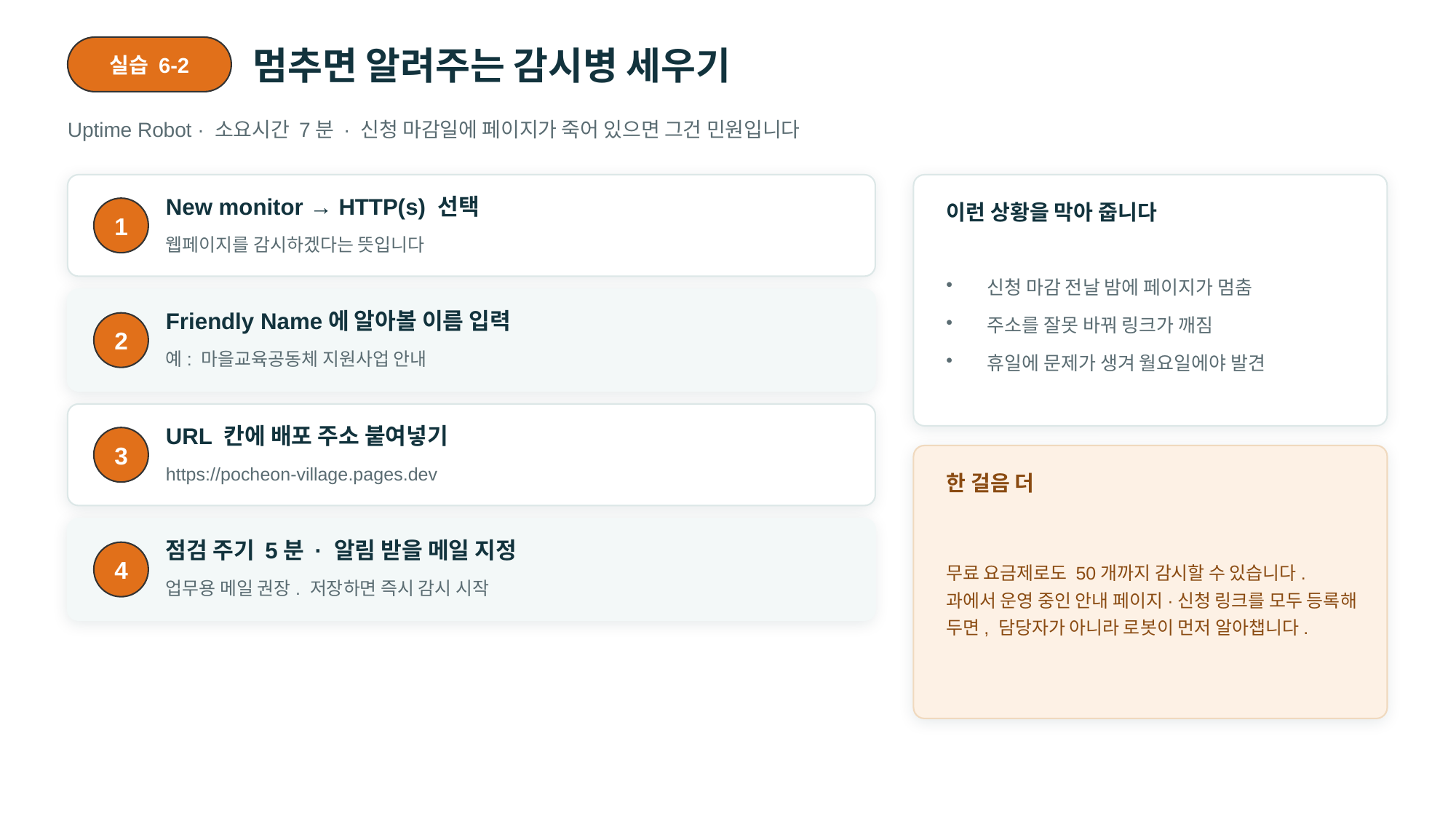

실습 6-2
멈추면 알려주는 감시병 세우기
Uptime Robot · 소요시간 7분 · 신청 마감일에 페이지가 죽어 있으면 그건 민원입니다

New monitor → HTTP(s) 선택
이런 상황을 막아 줍니다

1
웹페이지를 감시하겠다는 뜻입니다
신청 마감 전날 밤에 페이지가 멈춤
주소를 잘못 바꿔 링크가 깨짐
휴일에 문제가 생겨 월요일에야 발견

Friendly Name에 알아볼 이름 입력

2
예: 마을교육공동체 지원사업 안내

URL 칸에 배포 주소 붙여넣기

3

https://pocheon-village.pages.dev
한 걸음 더
무료 요금제로도 50개까지 감시할 수 있습니다. 과에서 운영 중인 안내 페이지·신청 링크를 모두 등록해 두면, 담당자가 아니라 로봇이 먼저 알아챕니다.

점검 주기 5분 · 알림 받을 메일 지정

4
업무용 메일 권장. 저장하면 즉시 감시 시작